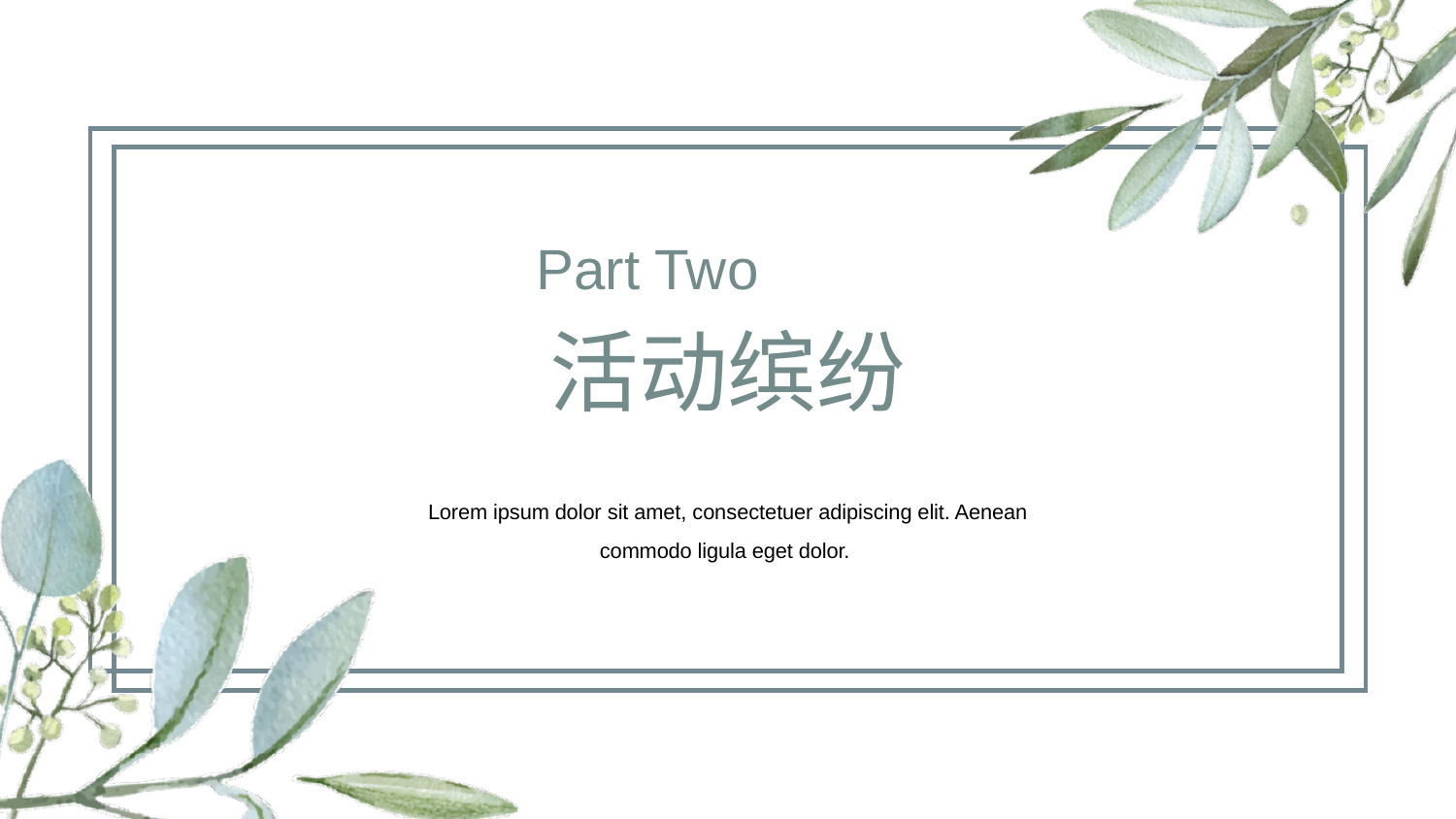

Part Two
活动缤纷
Lorem ipsum dolor sit amet, consectetuer adipiscing elit. Aenean commodo ligula eget dolor.